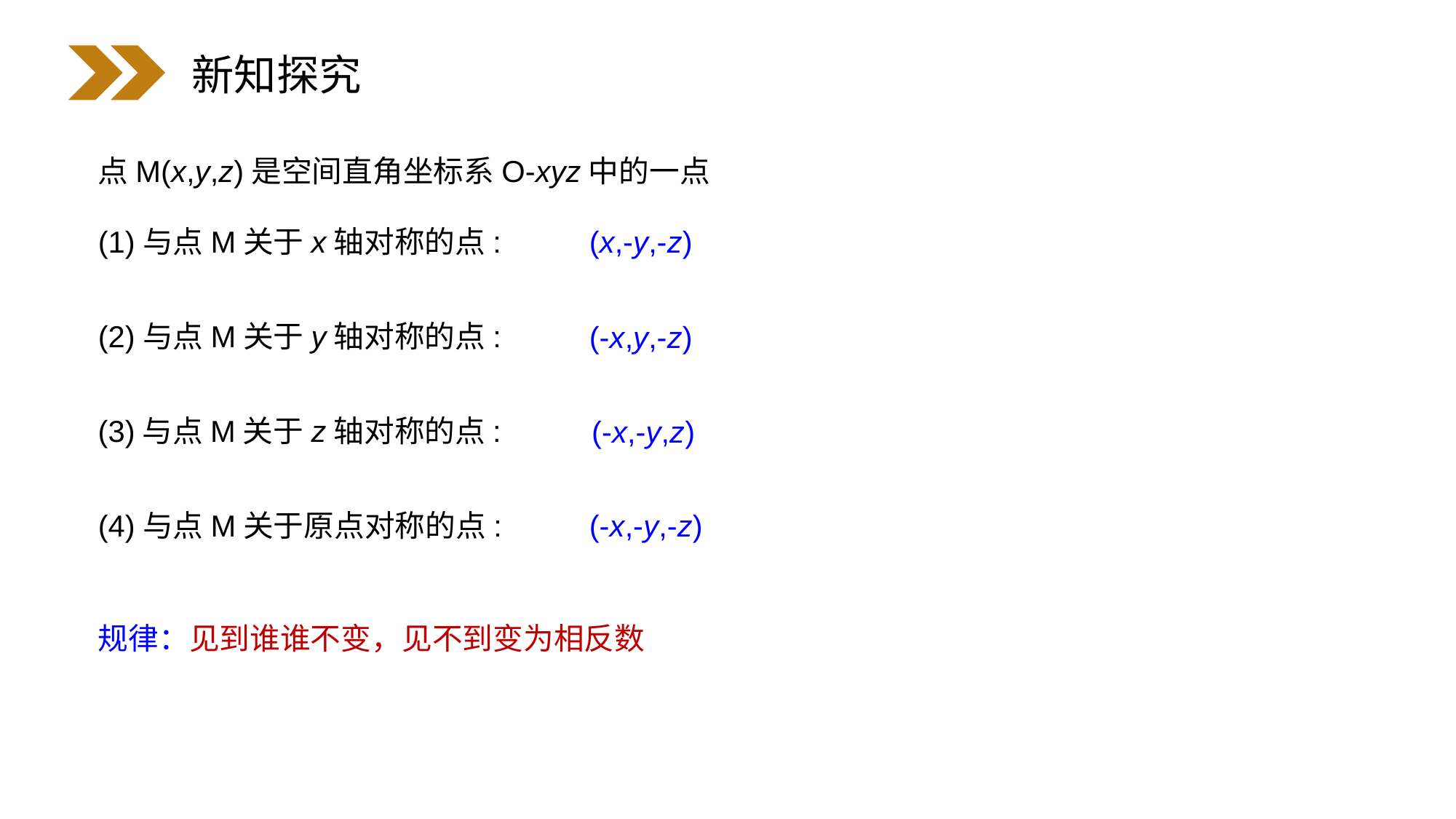

新知探究
点M(x,y,z)是空间直角坐标系O-xyz中的一点
(1)与点M关于x轴对称的点:
(x,-y,-z)
(2)与点M关于y轴对称的点:
(-x,y,-z)
(3)与点M关于z轴对称的点:
(-x,-y,z)
(4)与点M关于原点对称的点:
(-x,-y,-z)
规律：见到谁谁不变，见不到变为相反数